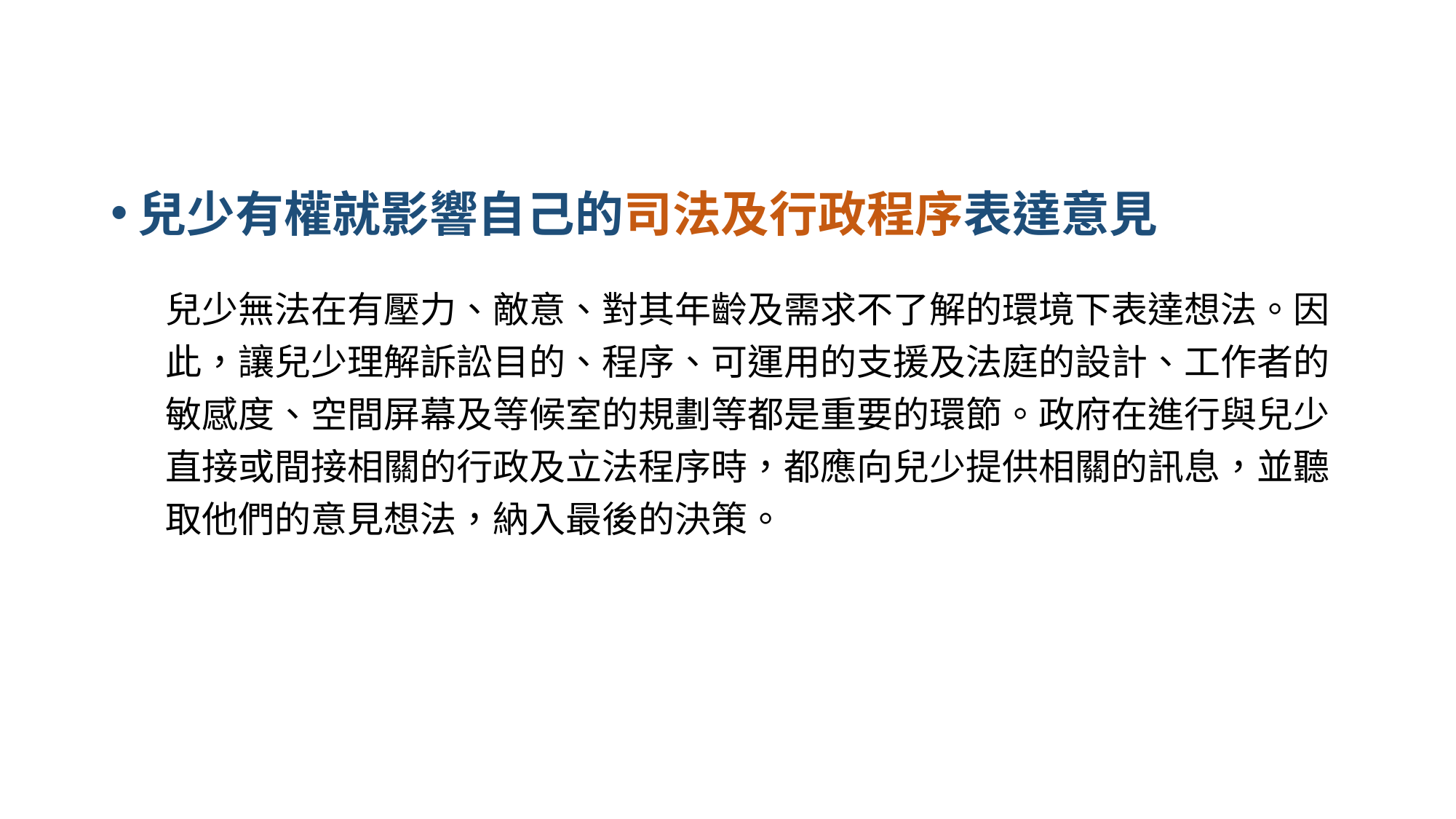

兒少有權就影響自己的司法及行政程序表達意見
兒少無法在有壓力、敵意、對其年齡及需求不了解的環境下表達想法。因此，讓兒少理解訴訟目的、程序、可運用的支援及法庭的設計、工作者的敏感度、空間屏幕及等候室的規劃等都是重要的環節。政府在進行與兒少直接或間接相關的行政及立法程序時，都應向兒少提供相關的訊息，並聽取他們的意見想法，納入最後的決策。